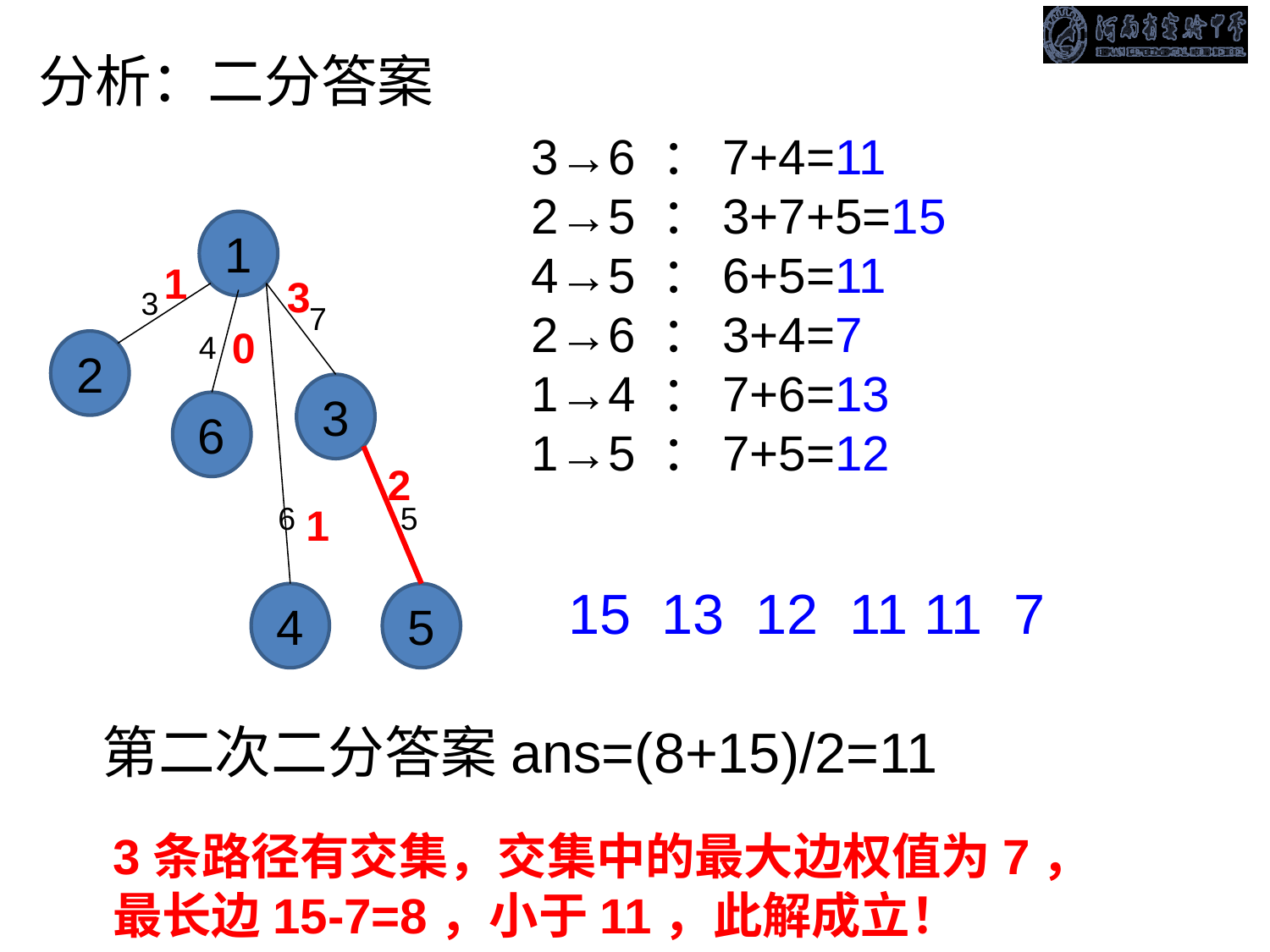

分析：二分答案
3→6 ：7+4=11
2→5 ：3+7+5=15
4→5 ：6+5=11
2→6 ：3+4=7
1→4 ：7+6=13
1→5 ：7+5=12
1
1
3
0
2
1
3
7
4
2
3
6
6
5
15  13  12  11 11  7
4
5
第二次二分答案ans=(8+15)/2=11
3条路径有交集，交集中的最大边权值为7，最长边15-7=8，小于11，此解成立！